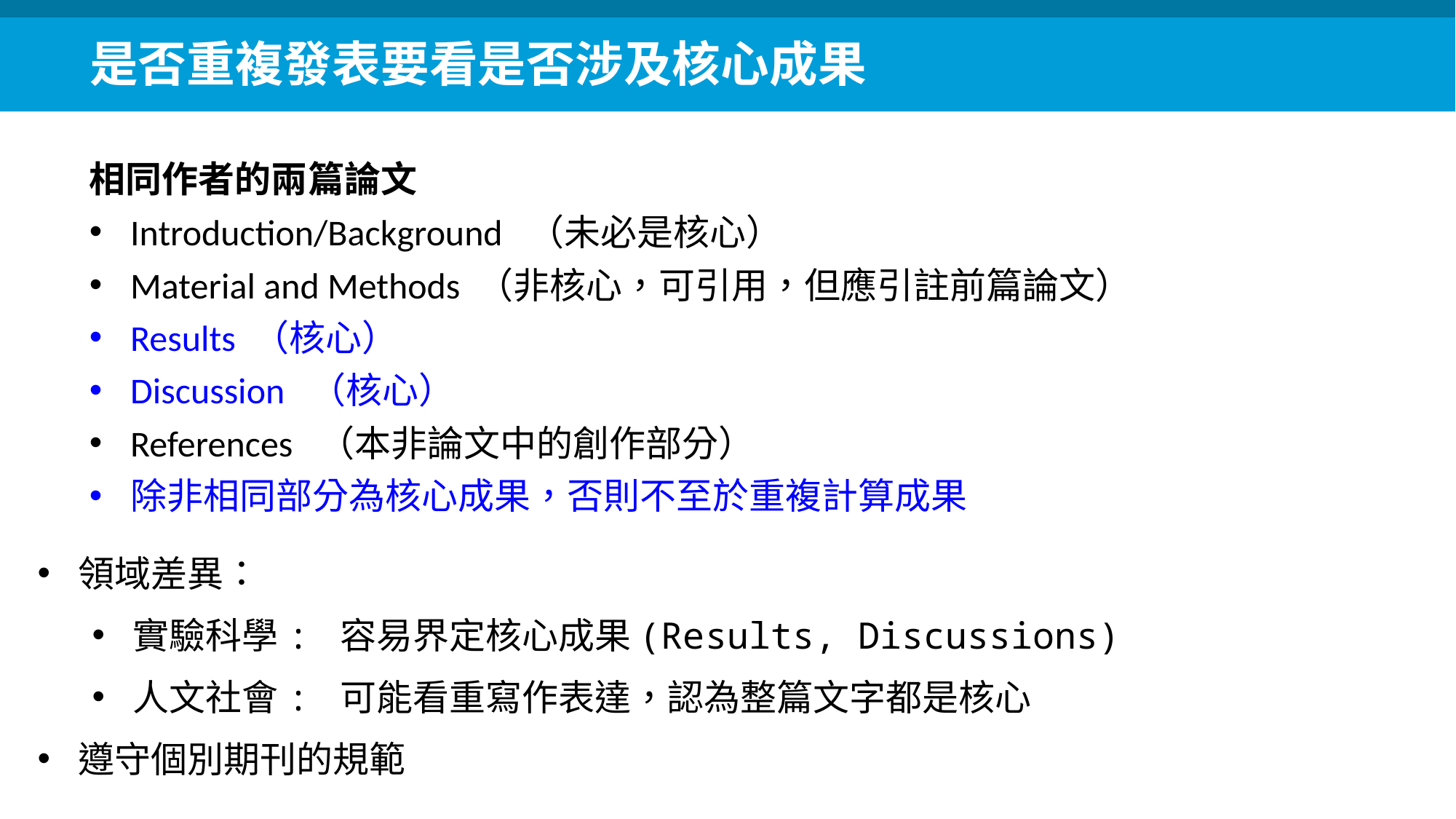

是否重複發表要看是否涉及核心成果
相同作者的兩篇論文
Introduction/Background  （未必是核心）
Material and Methods （非核心，可引用，但應引註前篇論文）
Results （核心）
Discussion  （核心）
References  （本非論文中的創作部分）
除非相同部分為核心成果，否則不至於重複計算成果

領域差異：
實驗科學: 容易界定核心成果(Results, Discussions)
人文社會: 可能看重寫作表達，認為整篇文字都是核心
遵守個別期刊的規範